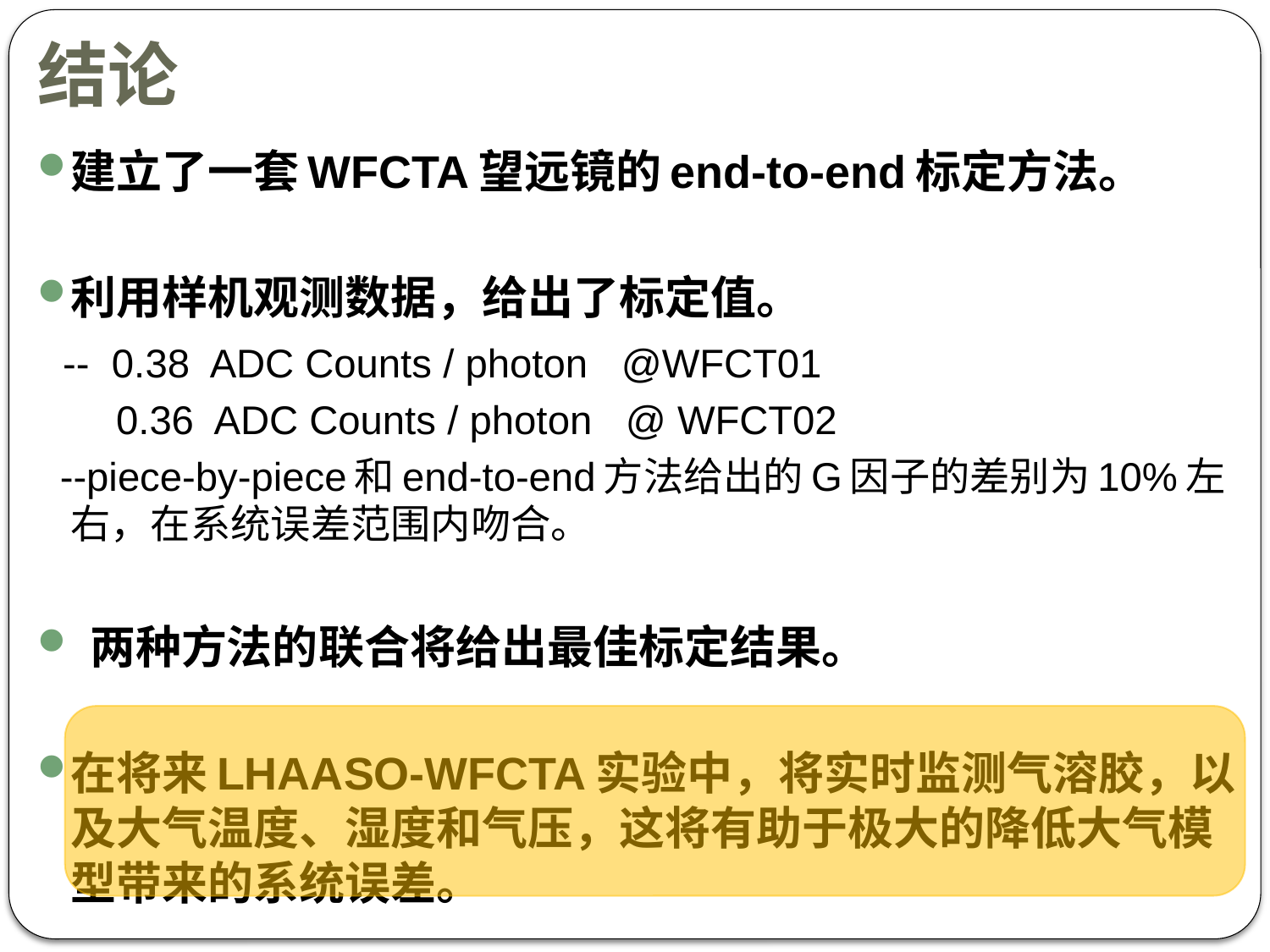

# 结论
建立了一套WFCTA望远镜的end-to-end标定方法。

利用样机观测数据，给出了标定值。
  --  0.38  ADC Counts / photon   @WFCT01
       0.36  ADC Counts / photon   @ WFCT02
  --piece-by-piece和end-to-end方法给出的G因子的差别为10%左右，在系统误差范围内吻合。

 两种方法的联合将给出最佳标定结果。

在将来LHAASO-WFCTA实验中，将实时监测气溶胶，以及大气温度、湿度和气压，这将有助于极大的降低大气模型带来的系统误差。